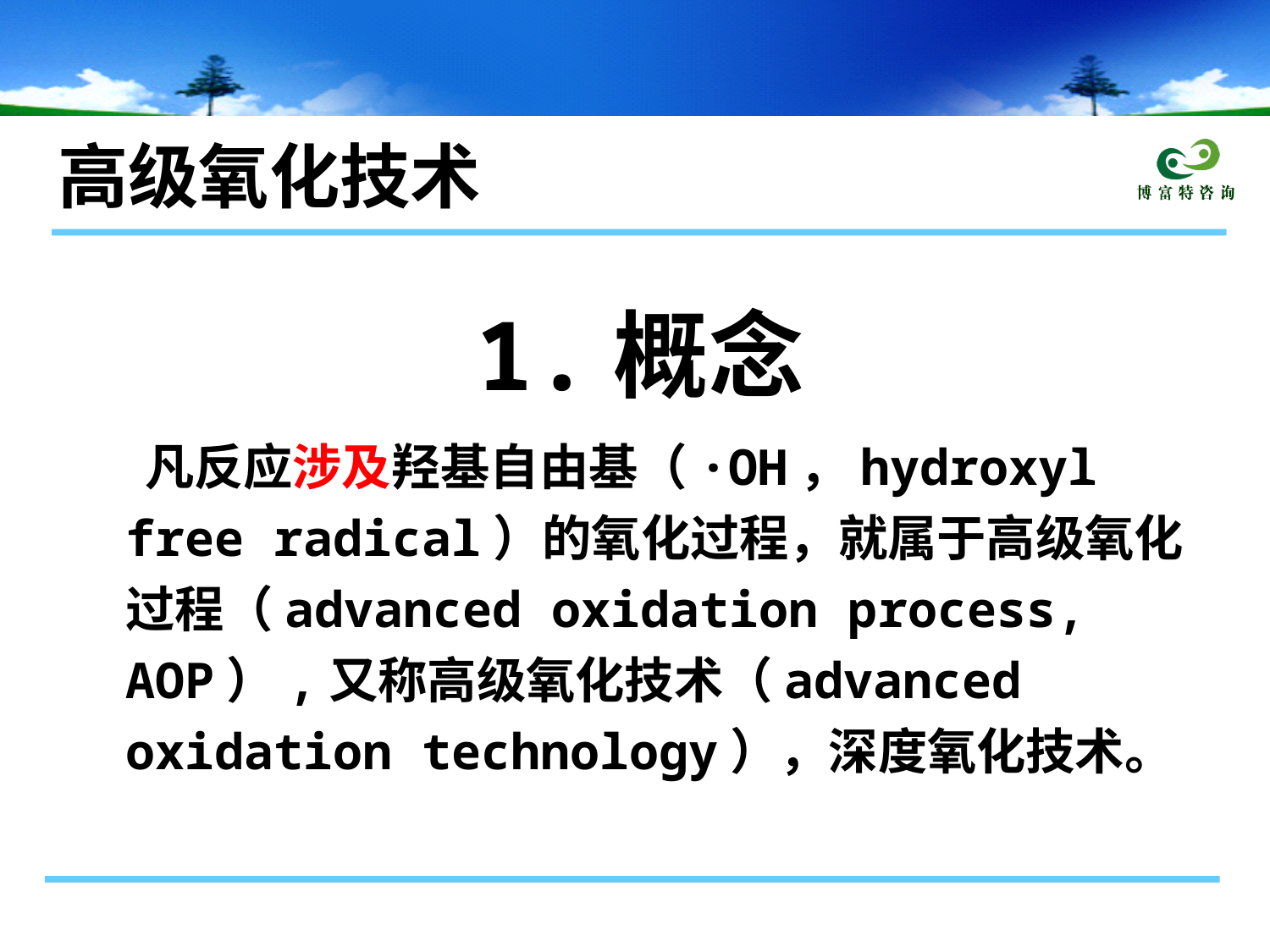

# 高级氧化技术
1.概念
     凡反应涉及羟基自由基（·OH，hydroxyl free radical）的氧化过程，就属于高级氧化过程（advanced oxidation process, AOP）,又称高级氧化技术（advanced oxidation technology），深度氧化技术。